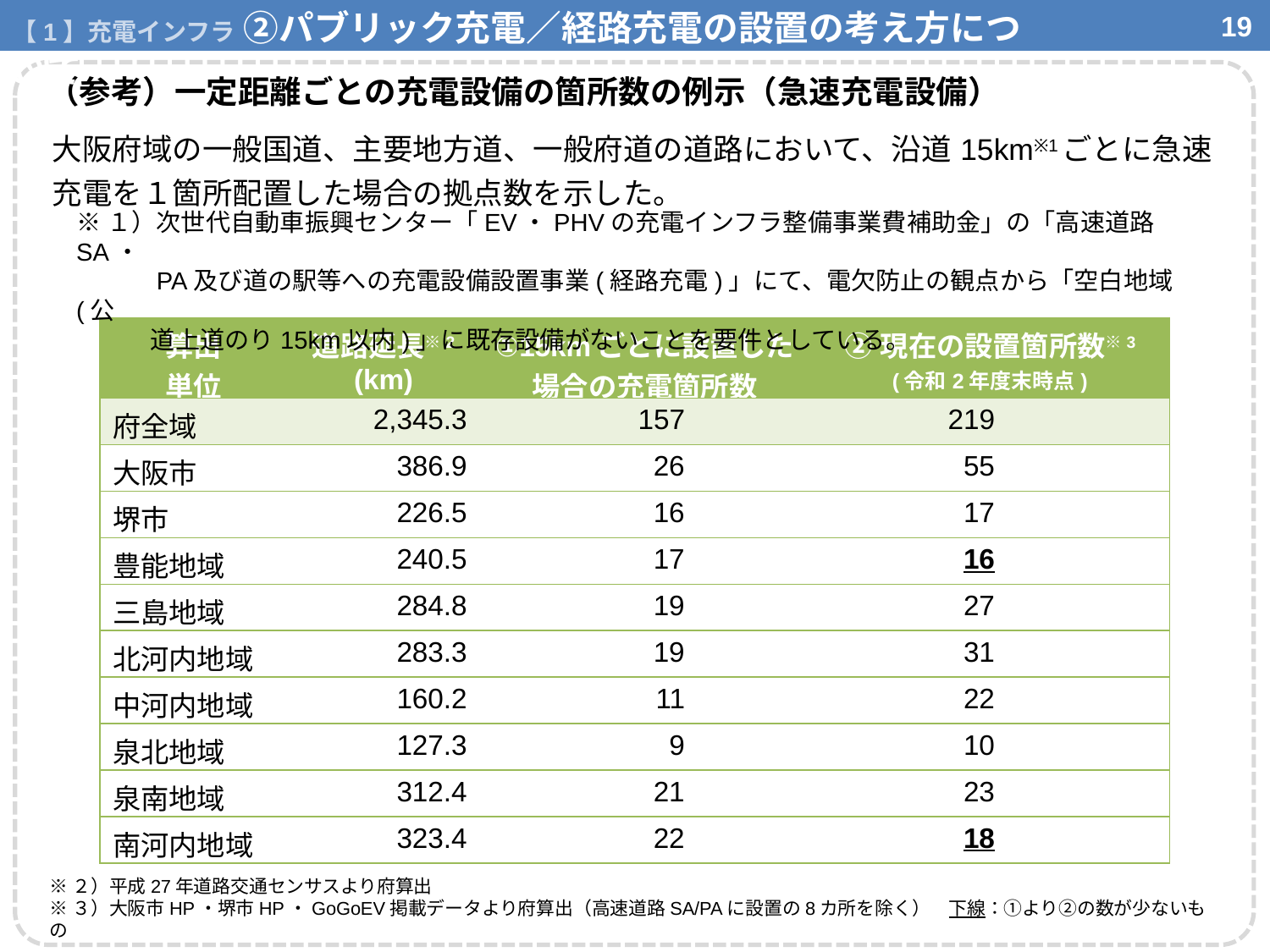

【1】充電インフラ ②パブリック充電／経路充電の設置の考え方について
19

（参考）一定距離ごとの充電設備の箇所数の例示（急速充電設備）
| 大阪府域の一般国道、主要地方道、一般府道の道路において、沿道15km※1ごとに急速 充電を１箇所配置した場合の拠点数を示した。 |
| --- |
※１）次世代自動車振興センター「EV・PHVの充電インフラ整備事業費補助金」の「高速道路SA・
　　　PA及び道の駅等への充電設備設置事業(経路充電)」にて、電欠防止の観点から「空白地域(公
　　　道上道のり15km以内)」に既存設備がないことを要件としている。
| 算出 単位 | 道路延長※2 (km) | ①15kmごとに設置した 場合の充電箇所数 | ②現在の設置箇所数※3 (令和2年度末時点) |
| --- | --- | --- | --- |
| 府全域 | 2,345.3 | 157 | 219 |
| 大阪市 | 386.9 | 26 | 55 |
| 堺市 | 226.5 | 16 | 17 |
| 豊能地域 | 240.5 | 17 | 16 |
| 三島地域 | 284.8 | 19 | 27 |
| 北河内地域 | 283.3 | 19 | 31 |
| 中河内地域 | 160.2 | 11 | 22 |
| 泉北地域 | 127.3 | 9 | 10 |
| 泉南地域 | 312.4 | 21 | 23 |
| 南河内地域 | 323.4 | 22 | 18 |
※２）平成27年道路交通センサスより府算出
※３）大阪市HP・堺市HP・GoGoEV掲載データより府算出（高速道路SA/PAに設置の8カ所を除く）　下線：①より②の数が少ないもの